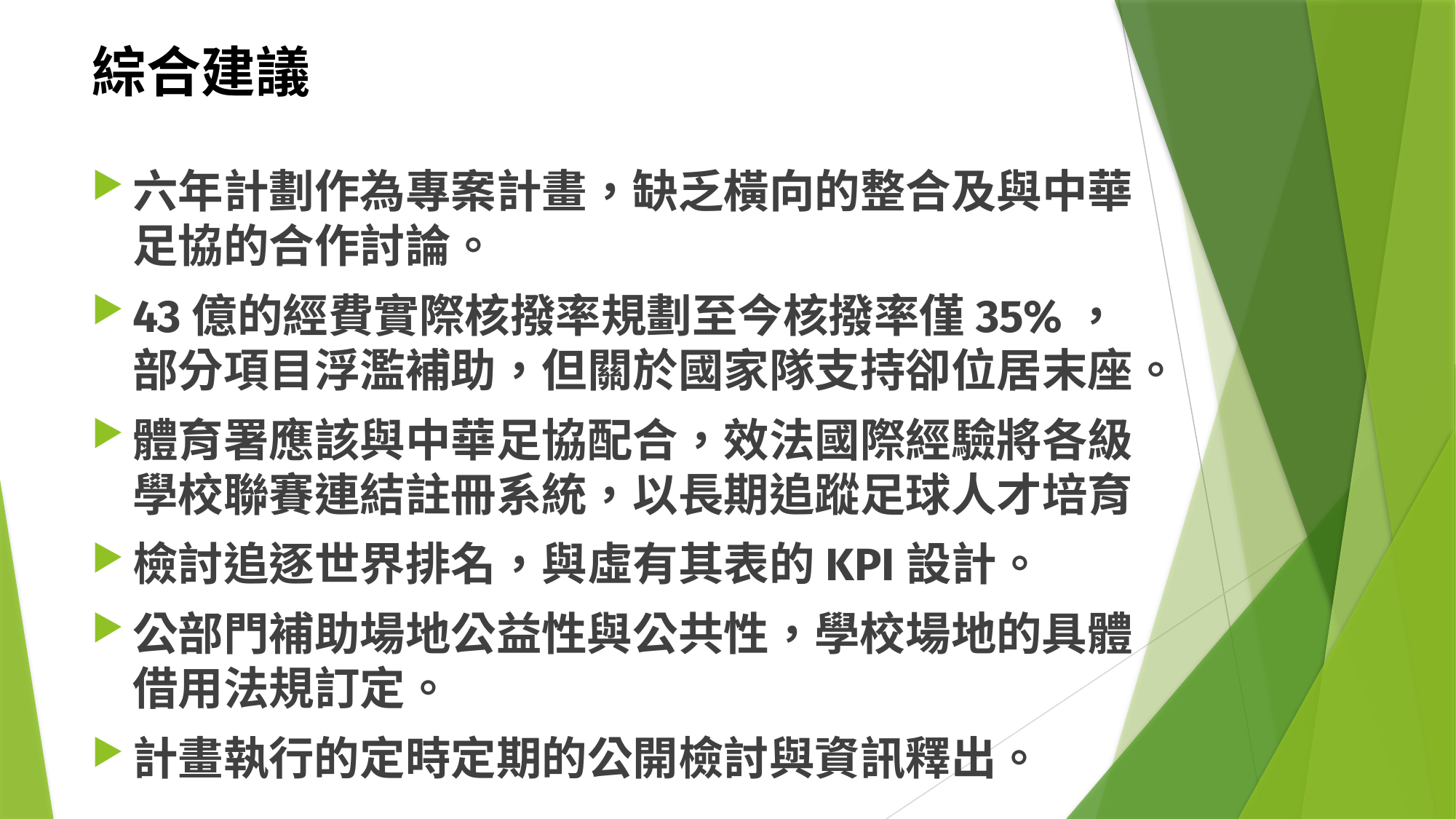

# 綜合建議
六年計劃作為專案計畫，缺乏橫向的整合及與中華足協的合作討論。
43億的經費實際核撥率規劃至今核撥率僅35%，部分項目浮濫補助，但關於國家隊支持卻位居末座。
體育署應該與中華足協配合，效法國際經驗將各級學校聯賽連結註冊系統，以長期追蹤足球人才培育
檢討追逐世界排名，與虛有其表的KPI設計。
公部門補助場地公益性與公共性，學校場地的具體借用法規訂定。
計畫執行的定時定期的公開檢討與資訊釋出。